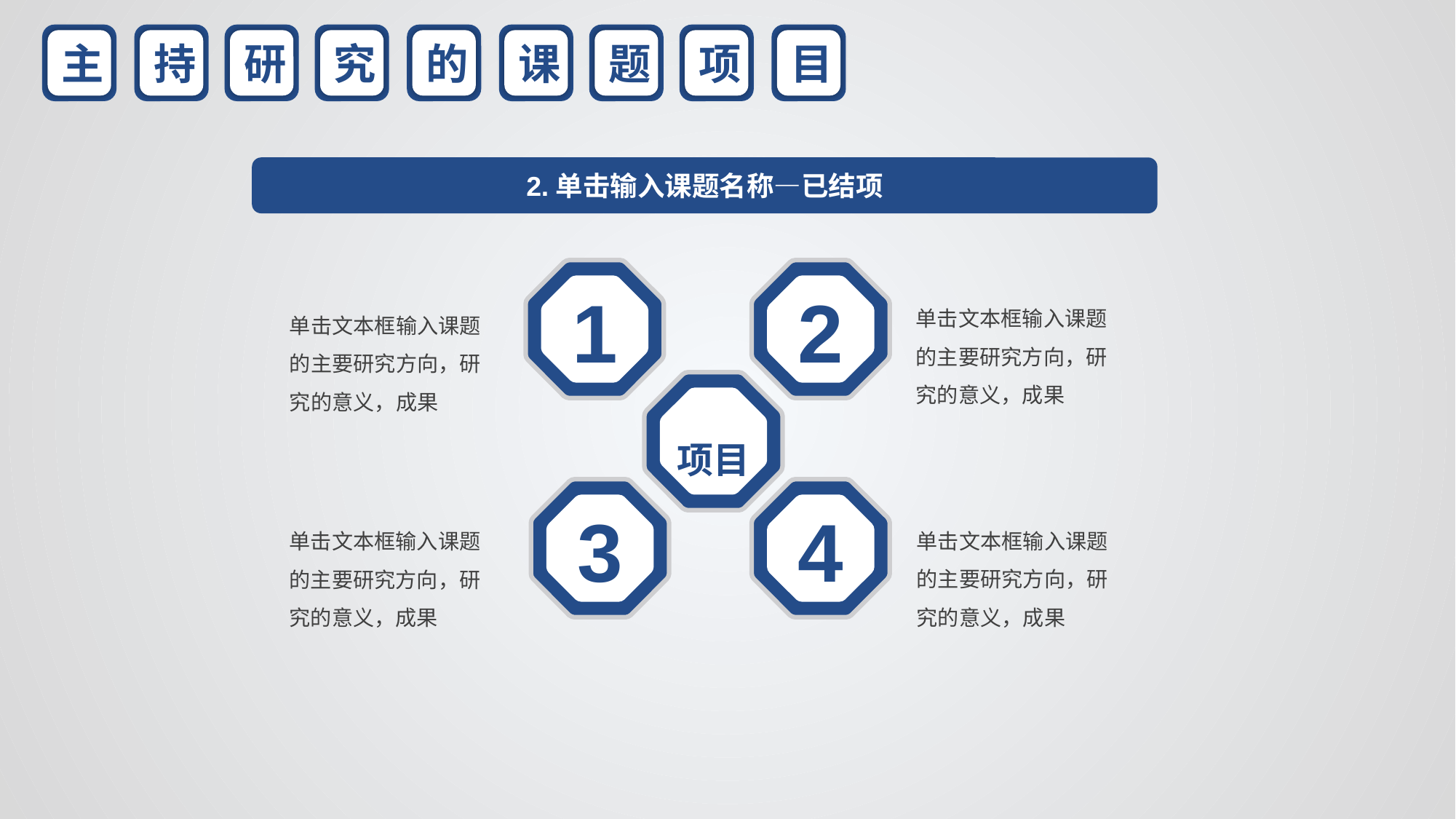

主

持

研

究

的

课

题

项

目
2.单击输入课题名称—已结项

1

2
单击文本框输入课题的主要研究方向，研究的意义，成果
单击文本框输入课题的主要研究方向，研究的意义，成果

项目

3

4
单击文本框输入课题的主要研究方向，研究的意义，成果
单击文本框输入课题的主要研究方向，研究的意义，成果